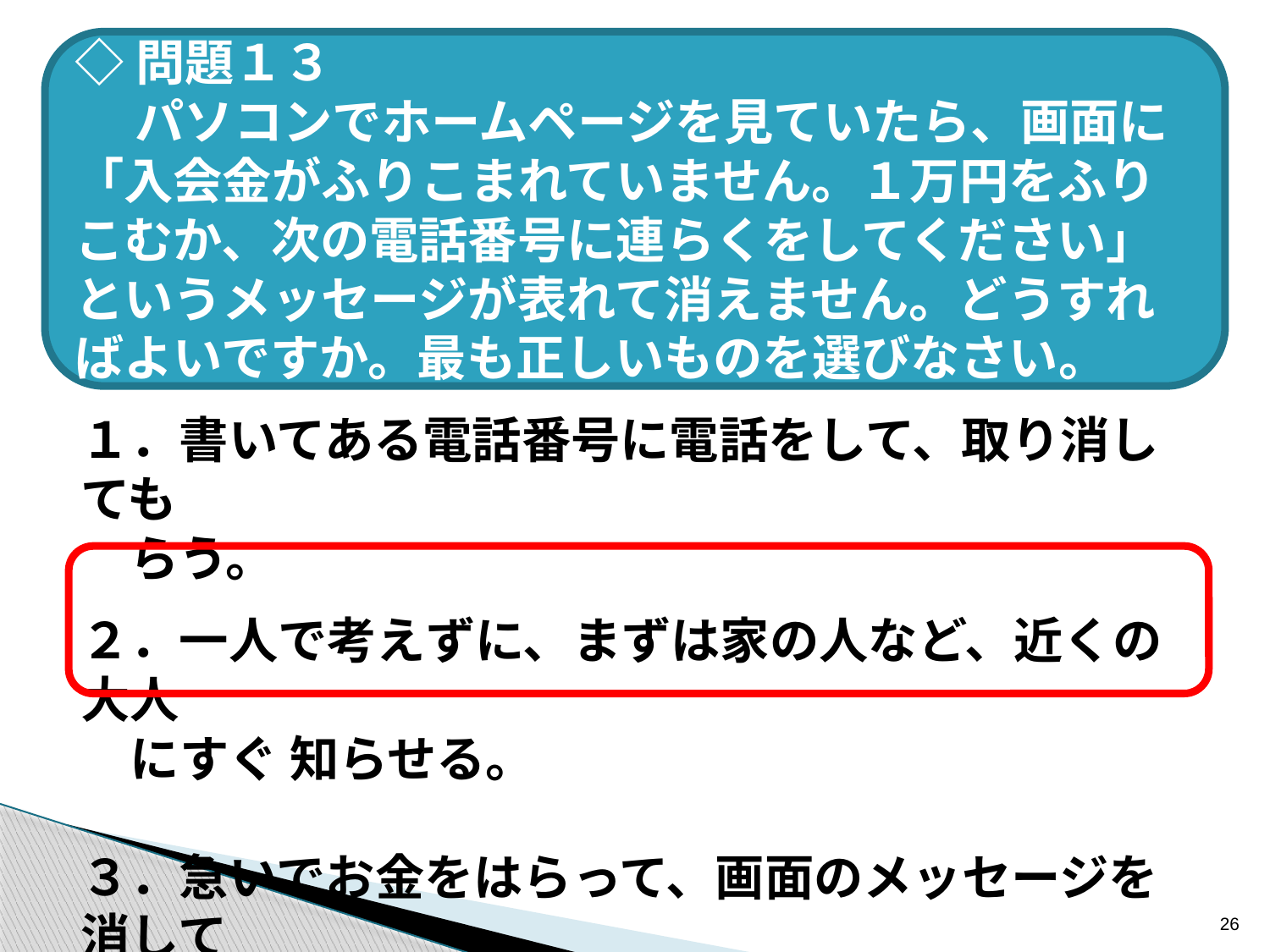

◇問題１３
　 パソコンでホームページを見ていたら、画面に「入会金がふりこまれていません。１万円をふりこむか、次の電話番号に連らくをしてください」というメッセージが表れて消えません。どうすればよいですか。最も正しいものを選びなさい。
１．書いてある電話番号に電話をして、取り消しても
　らう。

２．一人で考えずに、まずは家の人など、近くの大人
　にすぐ 知らせる。

３．急いでお金をはらって、画面のメッセージを消して
　もらう。

26